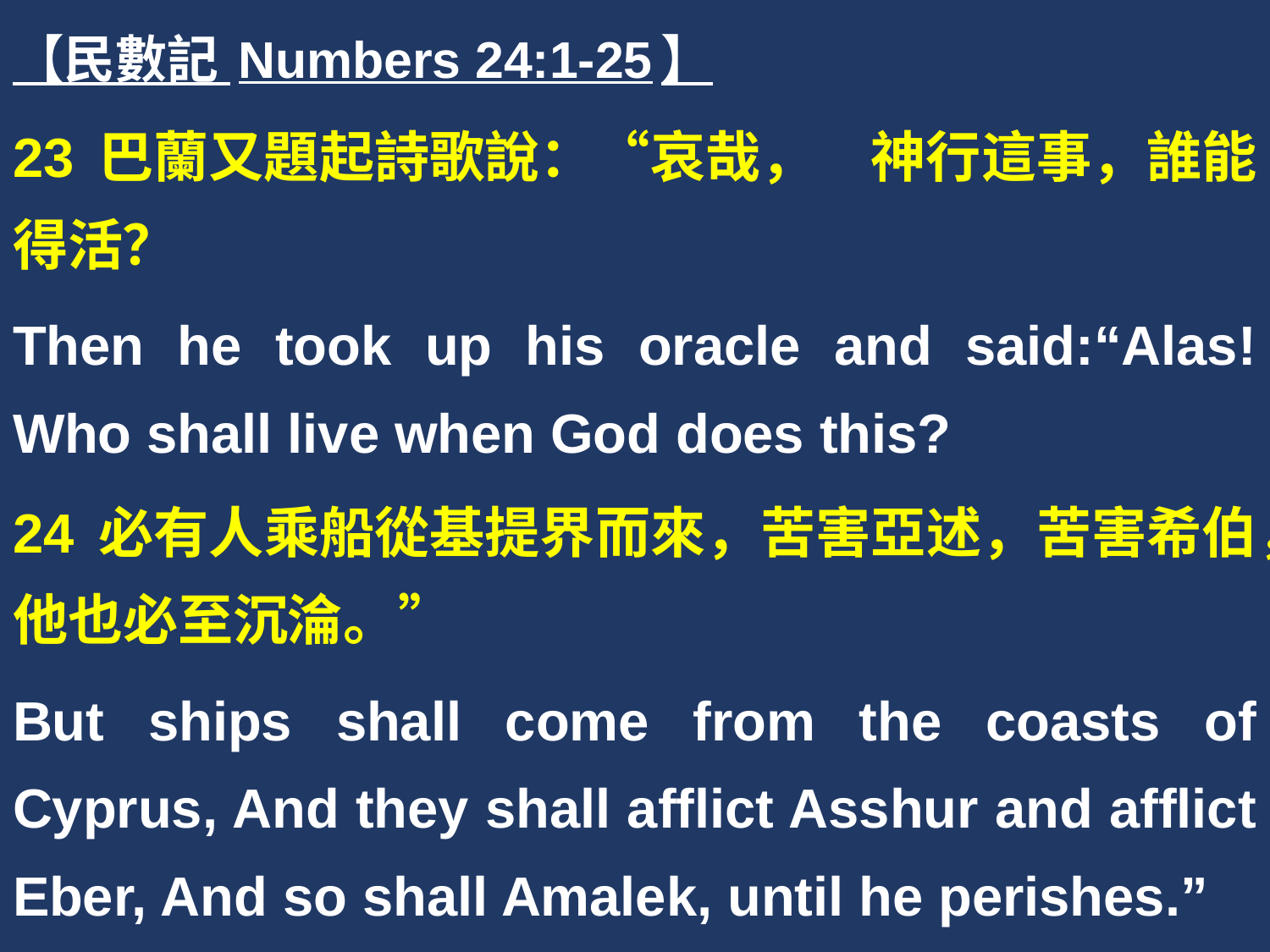

【民數記 Numbers 24:1-25】
23 巴蘭又題起詩歌說：“哀哉，　神行這事，誰能得活？
Then he took up his oracle and said:“Alas! Who shall live when God does this?
24 必有人乘船從基提界而來，苦害亞述，苦害希伯，他也必至沉淪。”
But ships shall come from the coasts of Cyprus, And they shall afflict Asshur and afflict Eber, And so shall Amalek, until he perishes.”